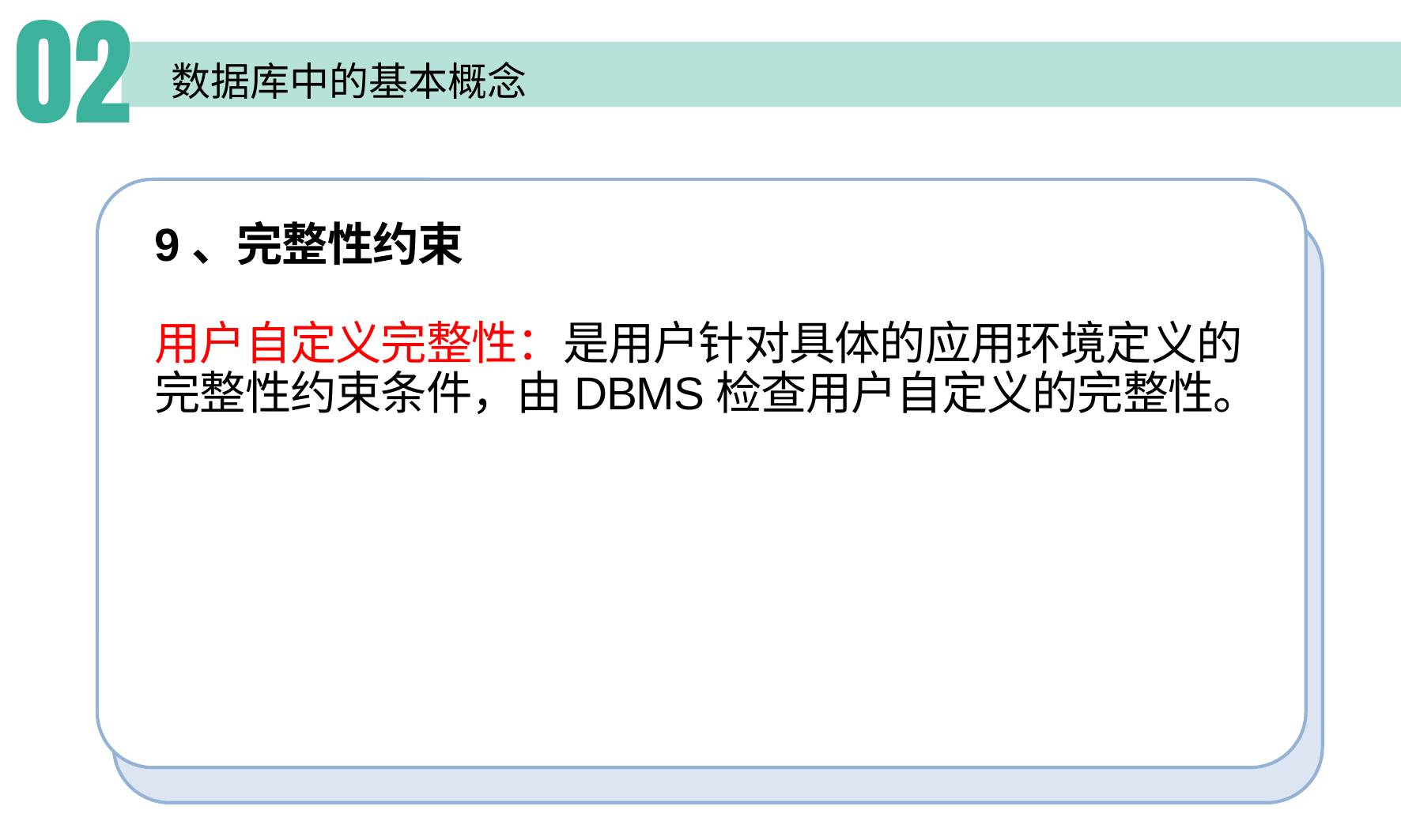

02

  数据库中的基本概念

9、完整性约束

用户自定义完整性：是用户针对具体的应用环境定义的完整性约束条件，由DBMS检查用户自定义的完整性。